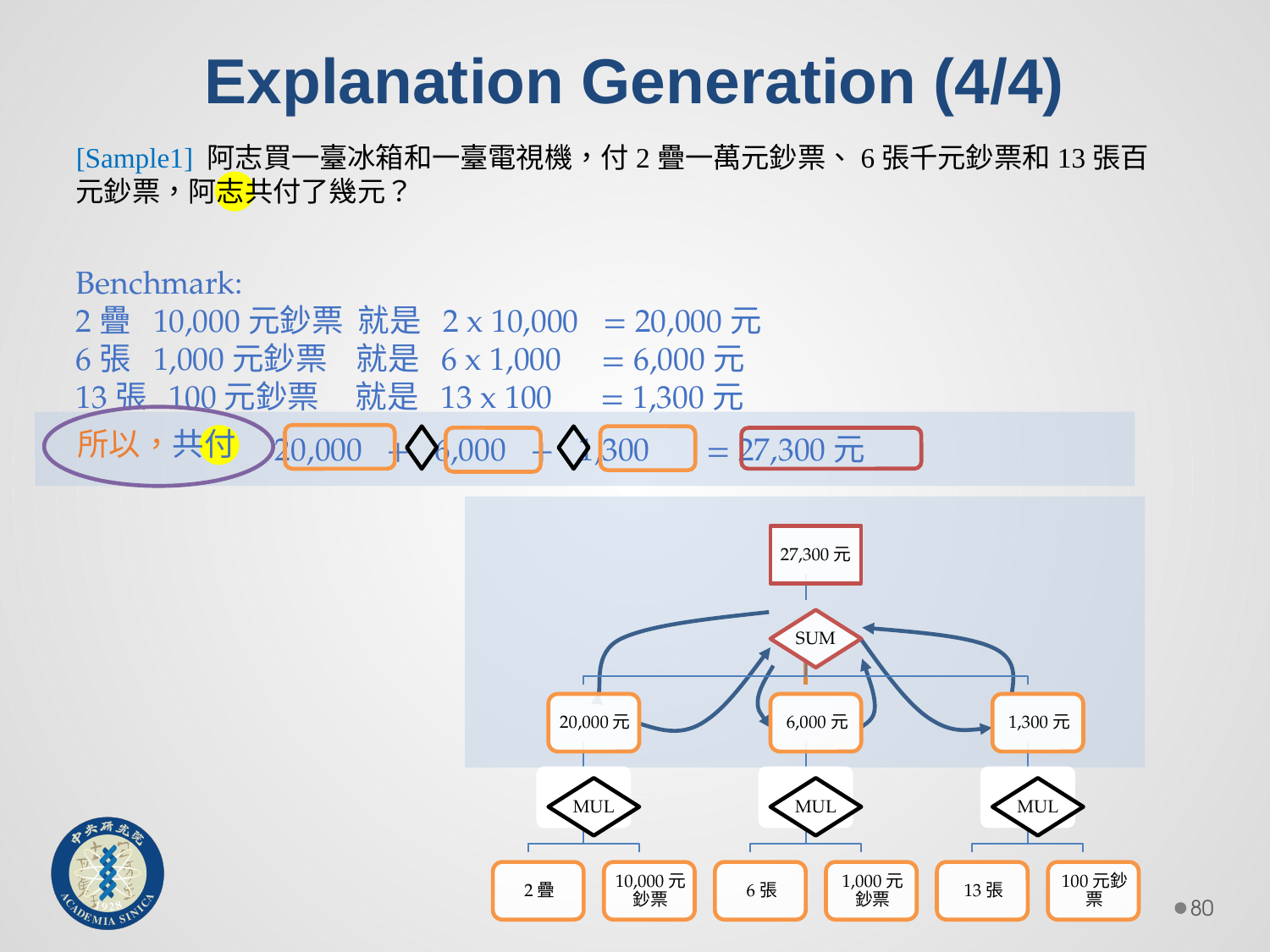

# Explanation Generation (4/4)
[Sample1] 阿志買一臺冰箱和一臺電視機，付2疊一萬元鈔票、6張千元鈔票和13張百元鈔票，阿志共付了幾元？

Benchmark:
2疊  10,000元鈔票  就是  2 x 10,000   = 20,000元
6張  1,000元鈔票    就是  6 x 1,000     = 6,000元
13張  100元鈔票     就是  13 x 100      = 1,300元

所以，共付

20,000   +   6,000   +   1,300       = 27,300元

27,300元
SUM
20,000元
MUL
2疊
10,000元鈔票
6,000元
MUL
6張
1,000元鈔票
1,300元
MUL
13張
100元鈔票

80